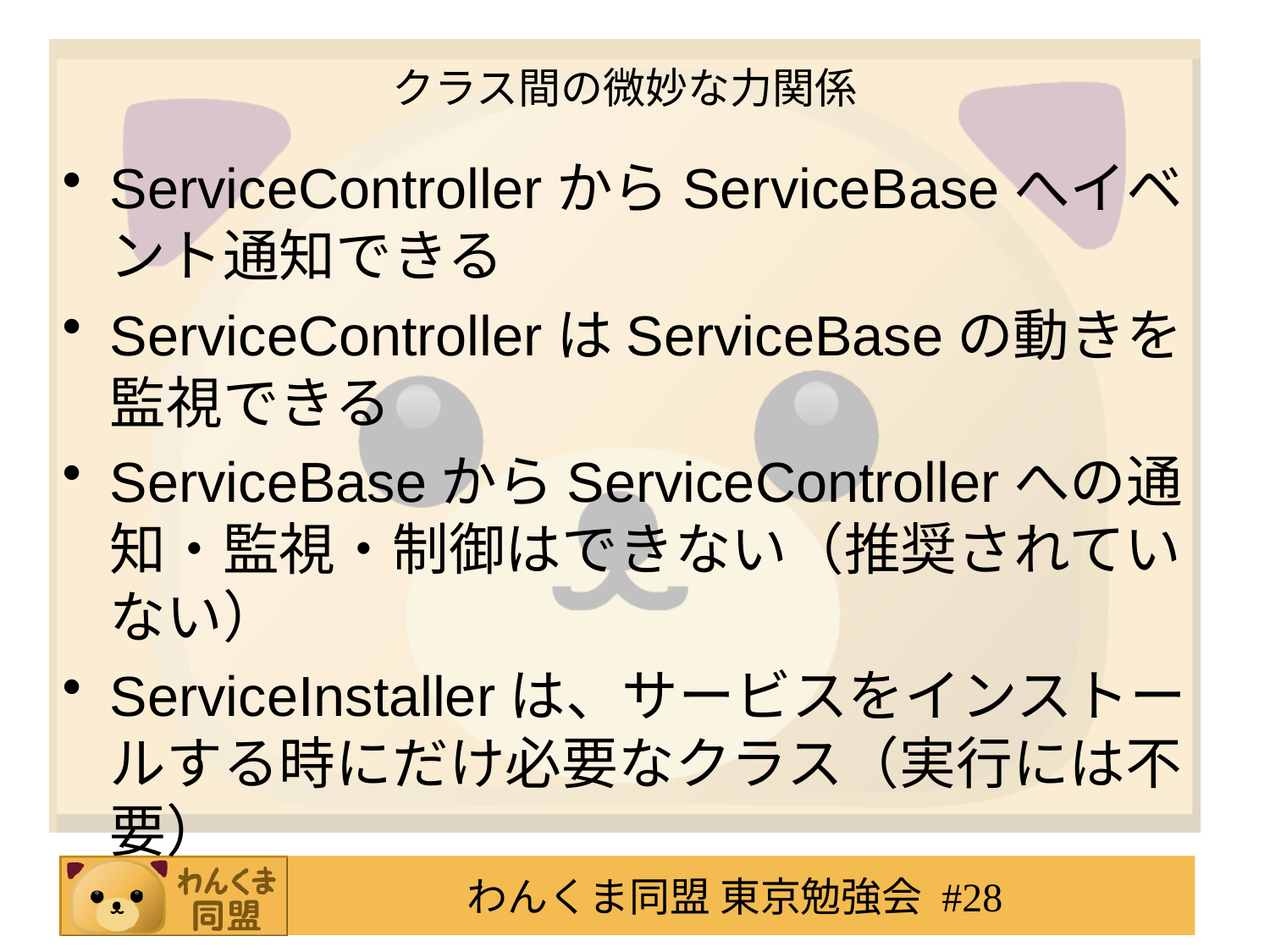

# クラス間の微妙な力関係
ServiceControllerからServiceBaseへイベント通知できる
ServiceControllerはServiceBaseの動きを監視できる
ServiceBaseからServiceControllerへの通知・監視・制御はできない（推奨されていない）
ServiceInstallerは、サービスをインストールする時にだけ必要なクラス（実行には不要）